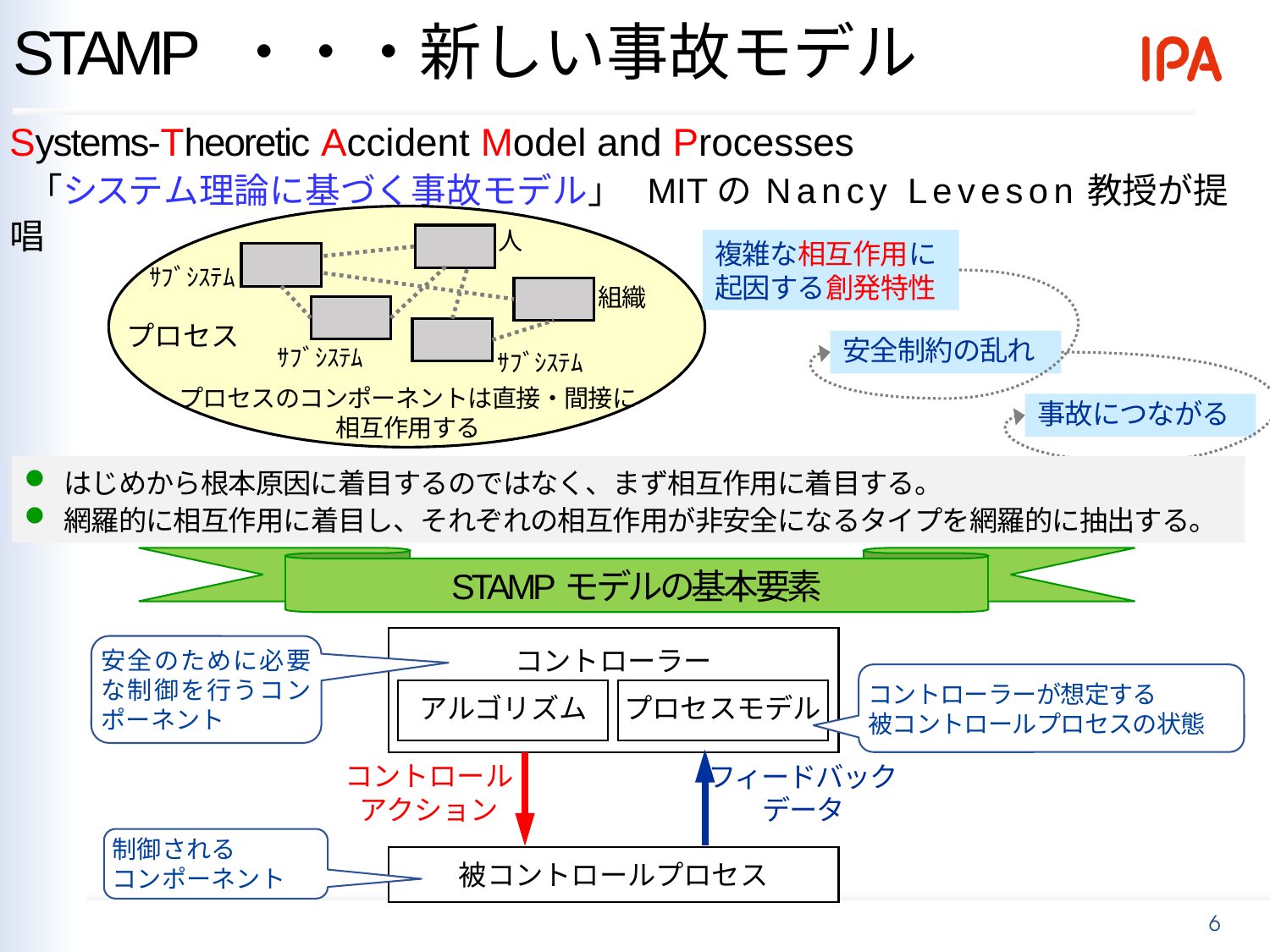

STAMP ・・・新しい事故モデル
Systems-Theoretic Accident Model and Processes
 「システム理論に基づく事故モデル」  MITのNancy Leveson教授が提唱

人

ｻﾌﾞｼｽﾃﾑ
組織

プロセス

ｻﾌﾞｼｽﾃﾑ
ｻﾌﾞｼｽﾃﾑ
プロセスのコンポーネントは直接・間接に
相互作用する
複雑な相互作用に
起因する創発特性
安全制約の乱れ
事故につながる
はじめから根本原因に着目するのではなく、まず相互作用に着目する。
網羅的に相互作用に着目し、それぞれの相互作用が非安全になるタイプを網羅的に抽出する。
STAMPモデルの基本要素
コントローラー
安全のために必要な制御を行うコンポーネント
コントローラーが想定する
被コントロールプロセスの状態
アルゴリズム
プロセスモデル
コントロール
アクション
フィードバック
データ
制御される
コンポーネント
被コントロールプロセス
6